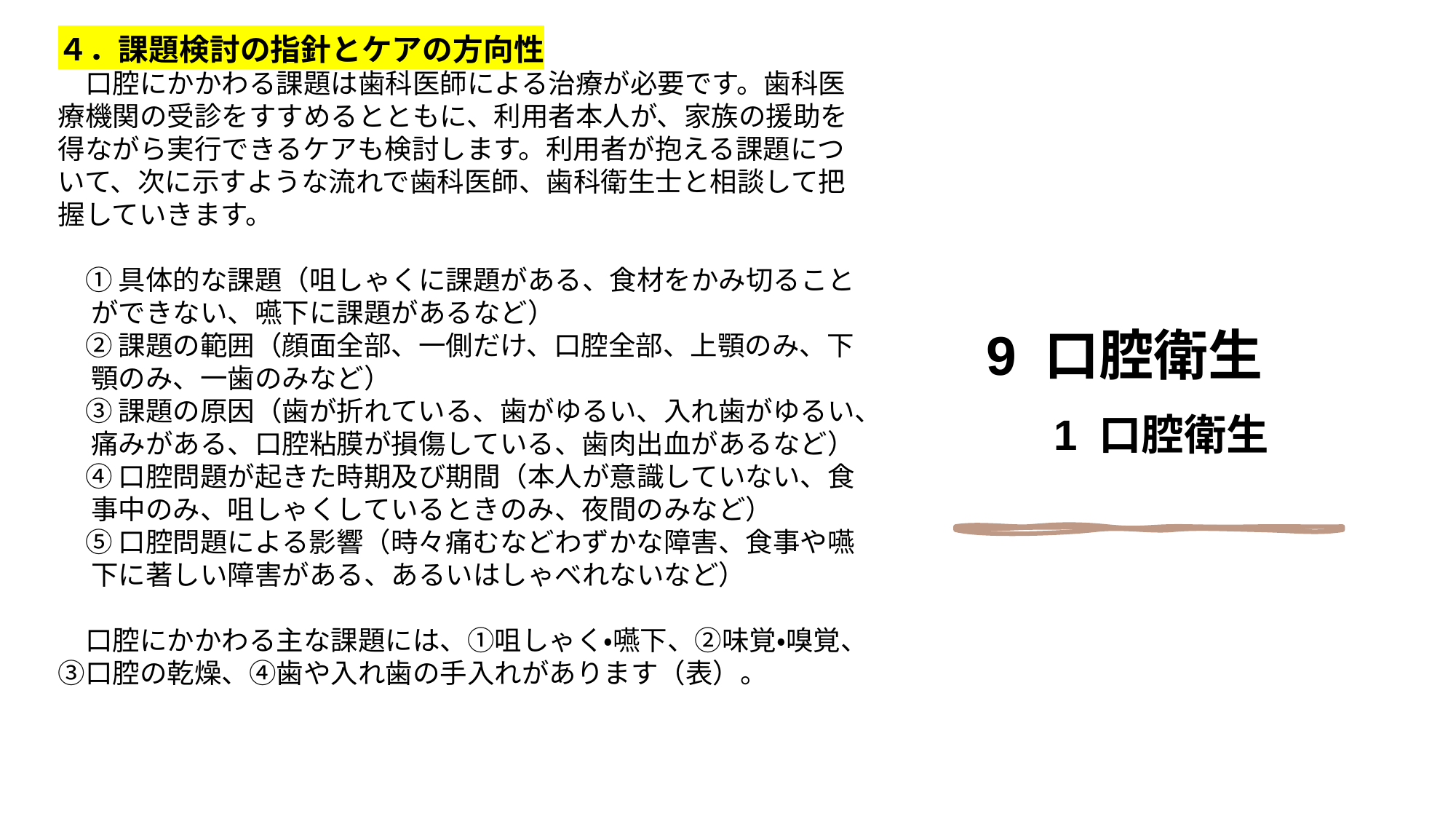

４．課題検討の指針とケアの方向性
　口腔にかかわる課題は歯科医師による治療が必要です。歯科医療機関の受診をすすめるとともに、利用者本人が、家族の援助を得ながら実行できるケアも検討します。利用者が抱える課題について、次に示すような流れで歯科医師、歯科衛生士と相談して把握していきます。

　① 具体的な課題（咀しゃくに課題がある、食材をかみ切ること
　 ができない、嚥下に課題があるなど）
　② 課題の範囲（顔面全部、一側だけ、口腔全部、上顎のみ、下
　 顎のみ、一歯のみなど）
　③ 課題の原因（歯が折れている、歯がゆるい、入れ歯がゆるい、
　 痛みがある、口腔粘膜が損傷している、歯肉出血があるなど）
　④ 口腔問題が起きた時期及び期間（本人が意識していない、食
　 事中のみ、咀しゃくしているときのみ、夜間のみなど）
　⑤ 口腔問題による影響（時々痛むなどわずかな障害、食事や嚥
　 下に著しい障害がある、あるいはしゃべれないなど）

　口腔にかかわる主な課題には、①咀しゃく・嚥下、②味覚・嗅覚、③口腔の乾燥、④歯や入れ歯の手入れがあります（表）。
9 口腔衛生
　1 口腔衛生